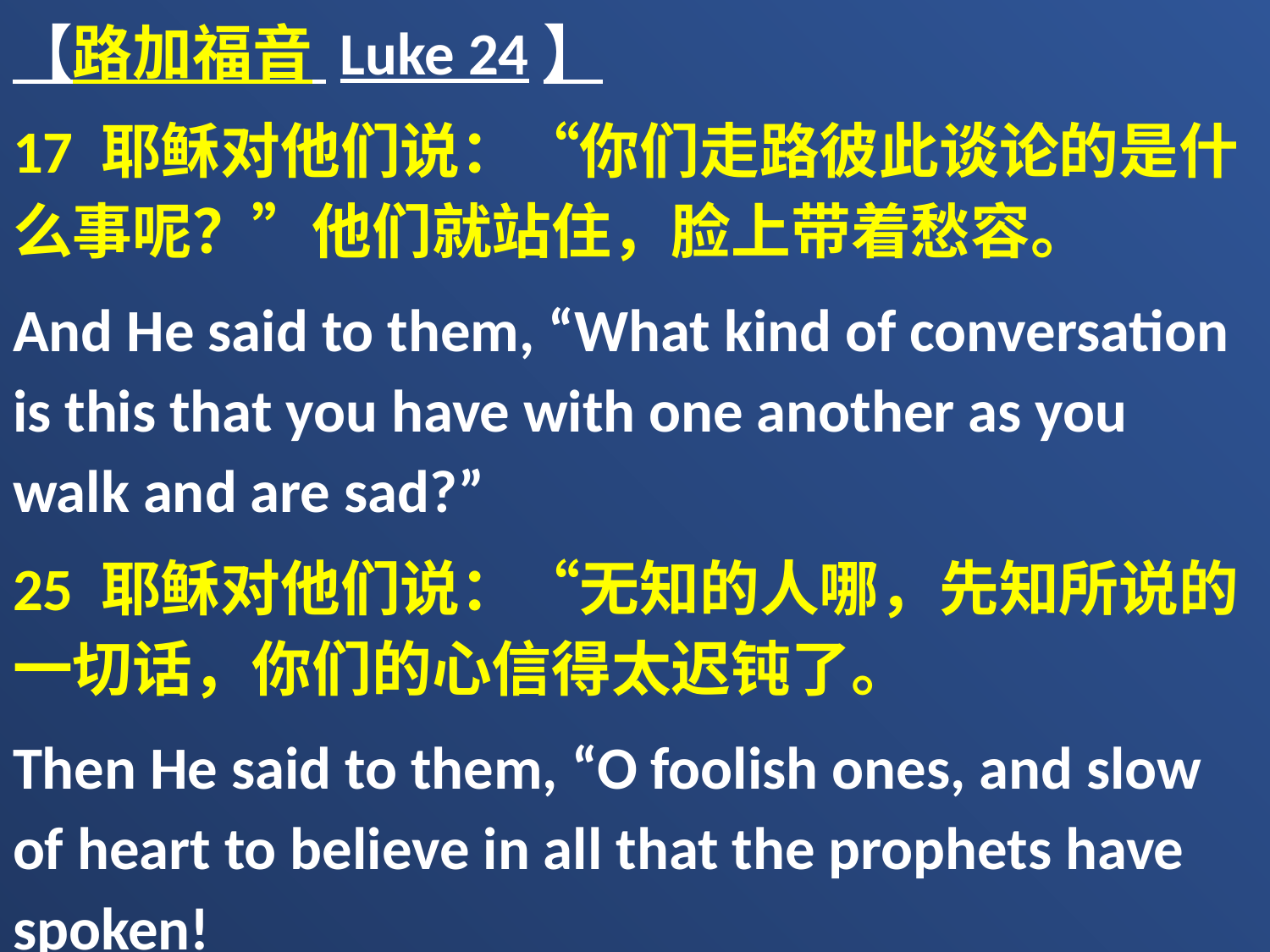

【路加福音 Luke 24】
17 耶稣对他们说：“你们走路彼此谈论的是什么事呢？”他们就站住，脸上带着愁容。
And He said to them, “What kind of conversation is this that you have with one another as you walk and are sad?”
25 耶稣对他们说：“无知的人哪，先知所说的一切话，你们的心信得太迟钝了。
Then He said to them, “O foolish ones, and slow of heart to believe in all that the prophets have spoken!